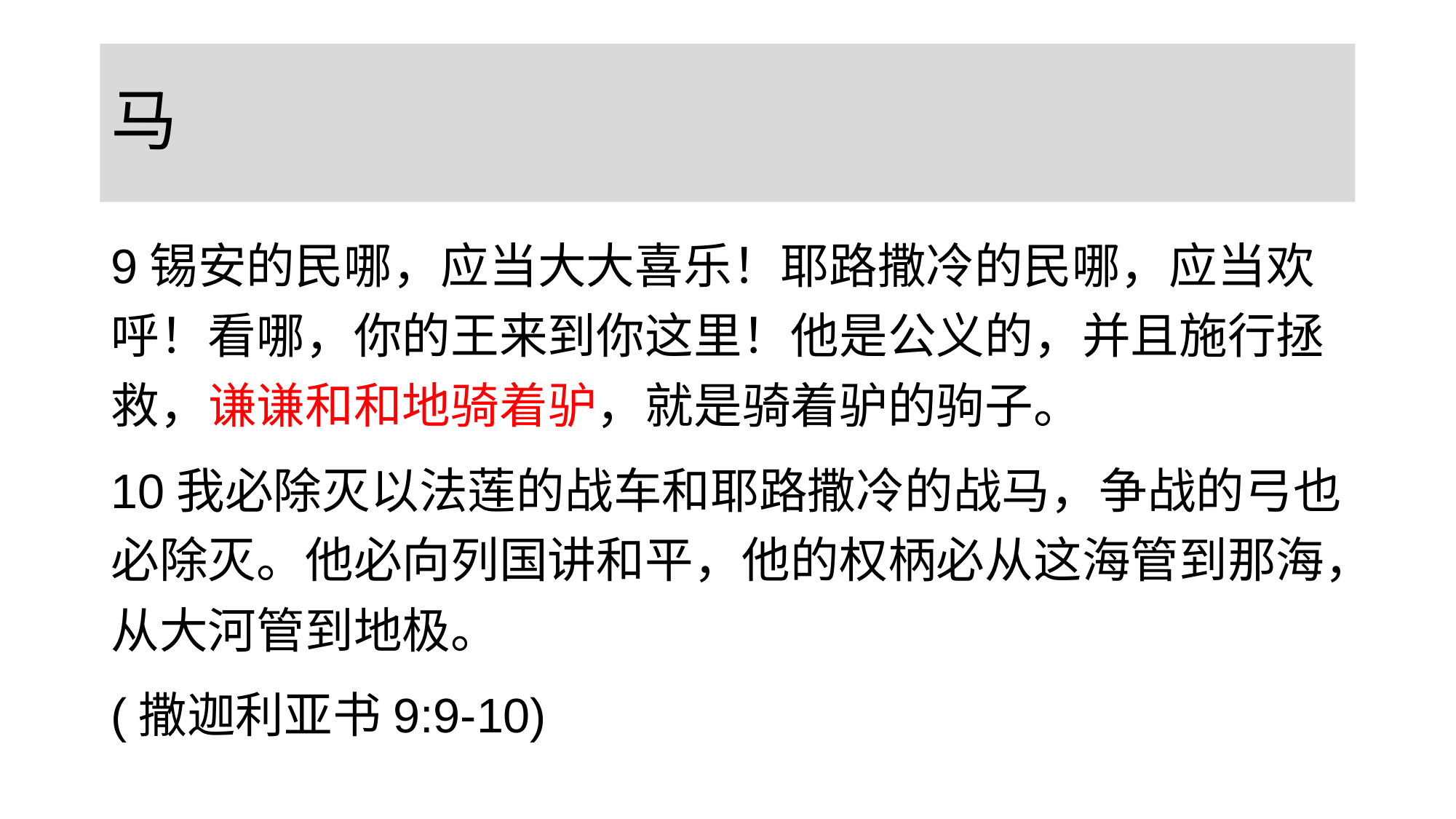

# 马
9锡安的民哪，应当大大喜乐！耶路撒冷的民哪，应当欢呼！看哪，你的王来到你这里！他是公义的，并且施行拯救，谦谦和和地骑着驴，就是骑着驴的驹子。
10我必除灭以法莲的战车和耶路撒冷的战马，争战的弓也必除灭。他必向列国讲和平，他的权柄必从这海管到那海，从大河管到地极。
(撒迦利亚书9:9-10)